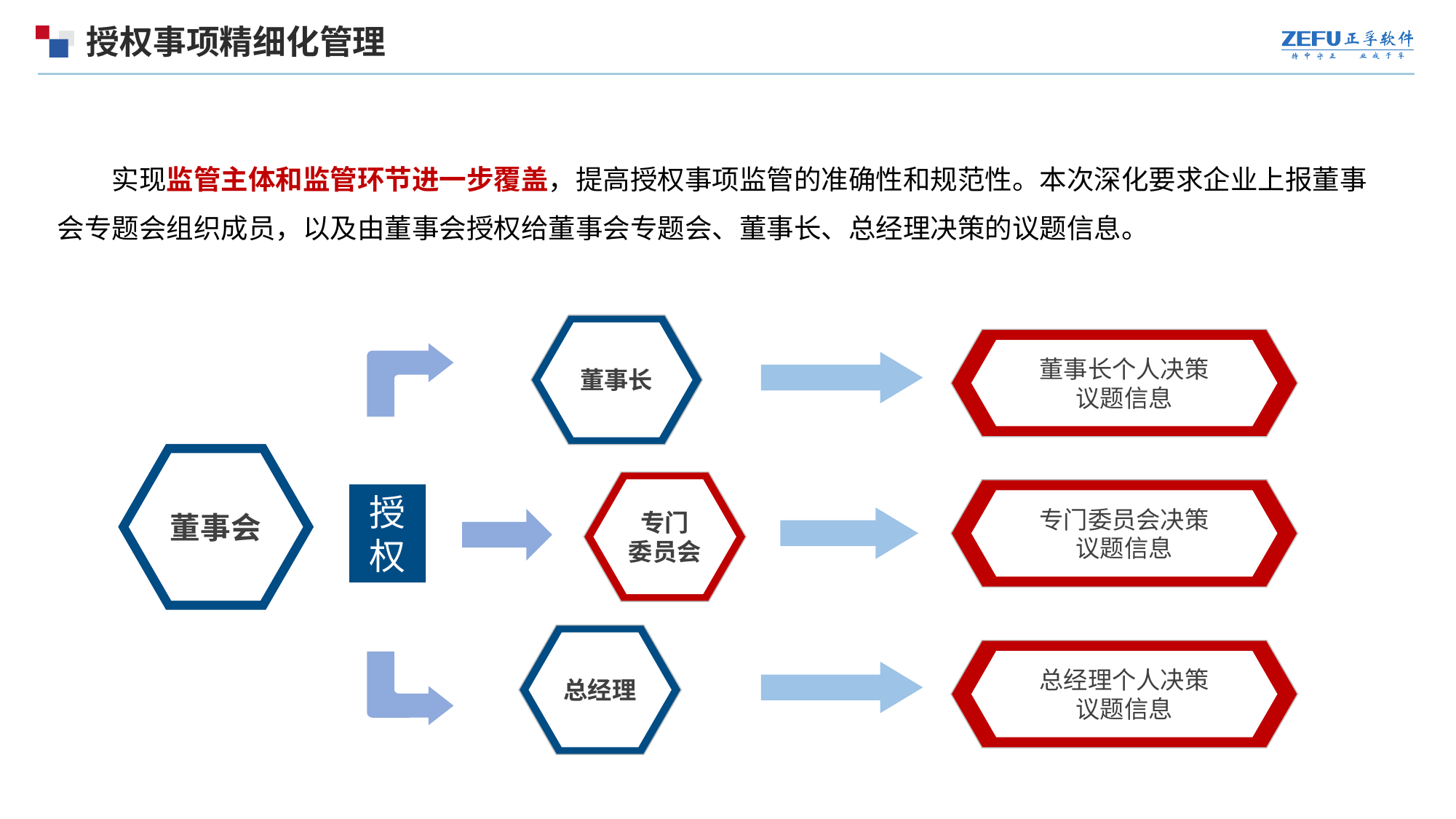

# 授权事项精细化管理
实现监管主体和监管环节进一步覆盖，提高授权事项监管的准确性和规范性。本次深化要求企业上报董事会专题会组织成员，以及由董事会授权给董事会专题会、董事长、总经理决策的议题信息。

董事长

董事长个人决策
议题信息

董事会

专门委员会决策
议题信息
专门
委员会
授
权

总经理

总经理个人决策
议题信息